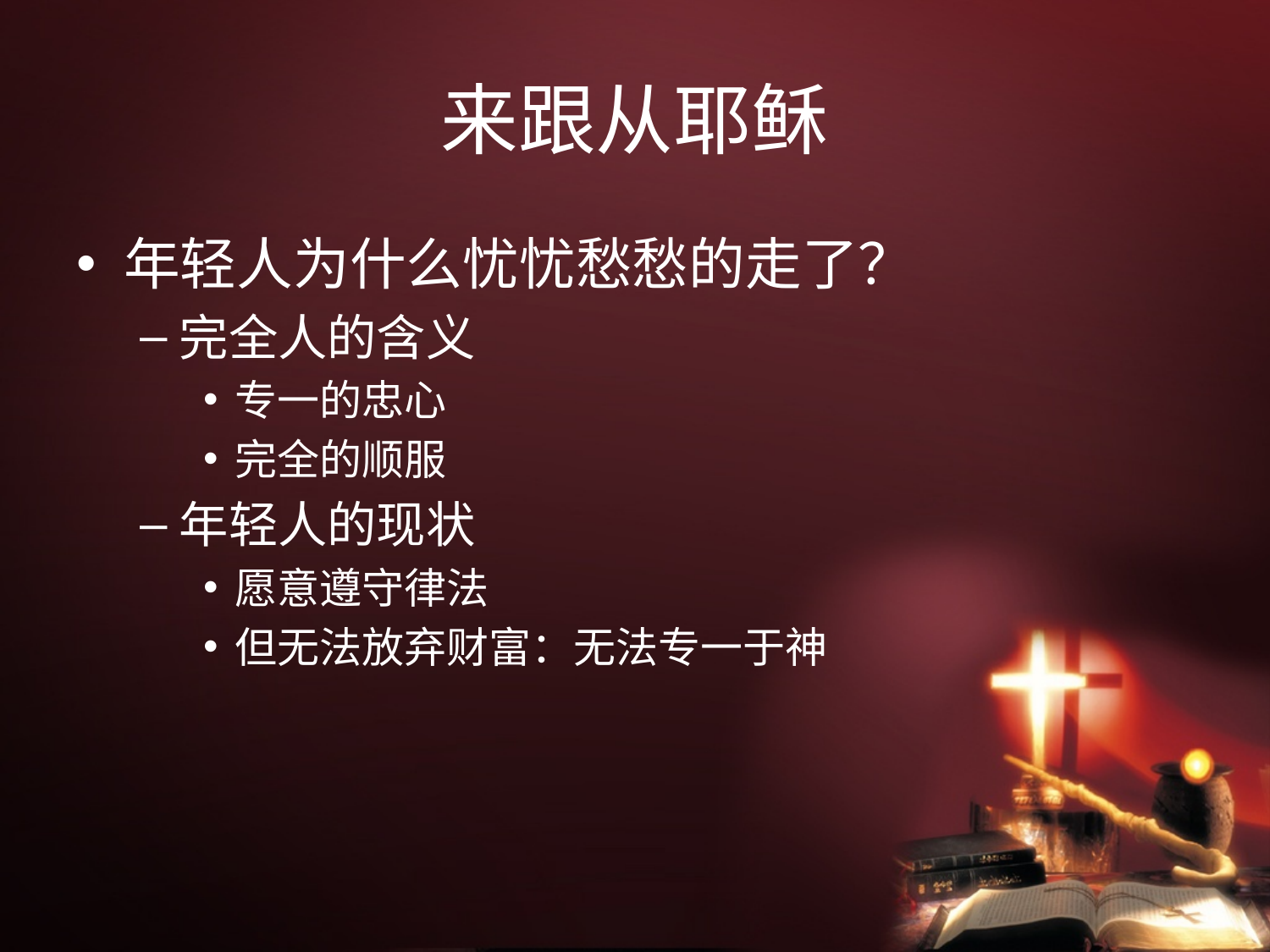

# 来跟从耶稣
年轻人为什么忧忧愁愁的走了？
完全人的含义
专一的忠心
完全的顺服
年轻人的现状
愿意遵守律法
但无法放弃财富：无法专一于神